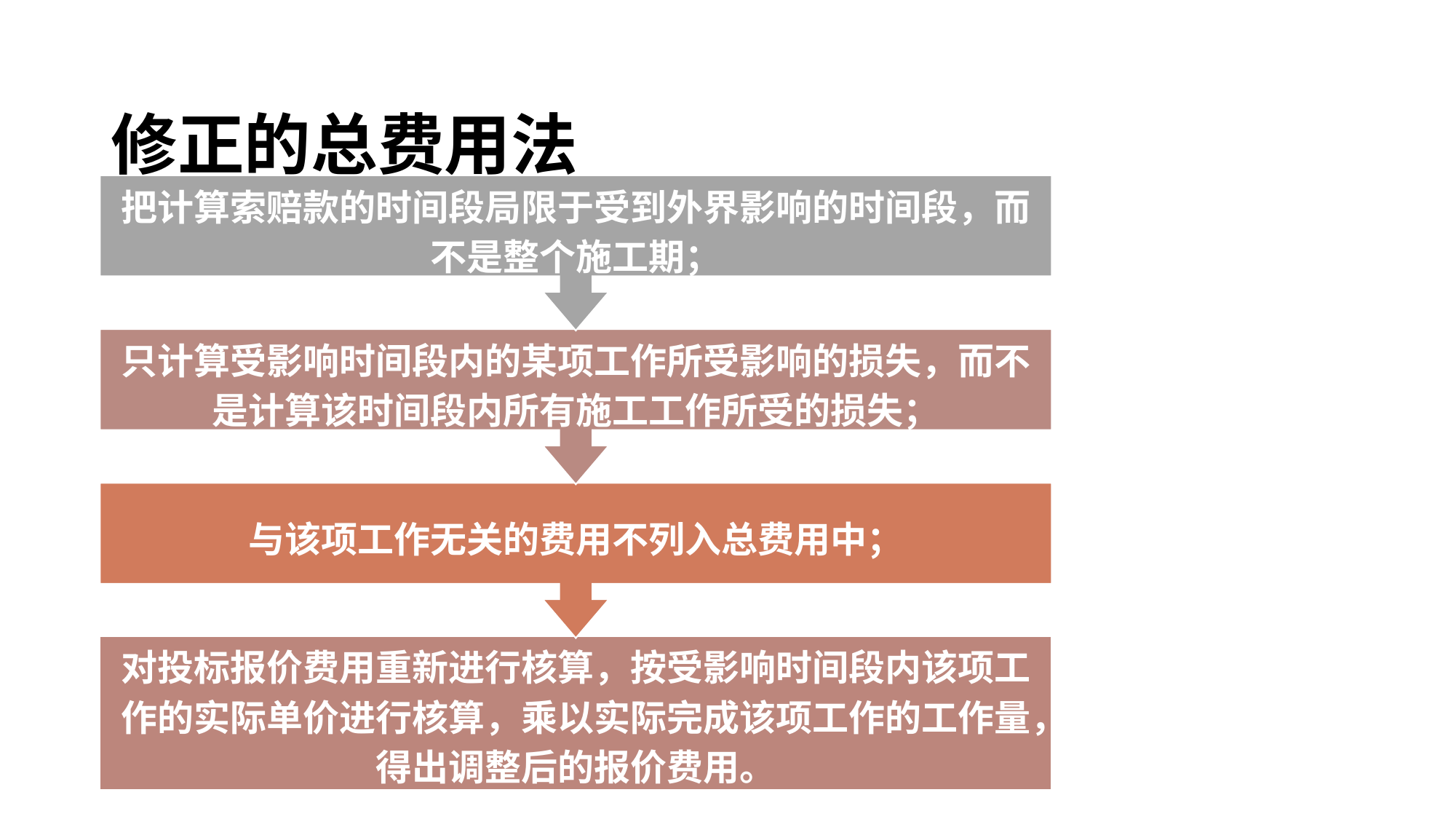

# 修正的总费用法
把计算索赔款的时间段局限于受到外界影响的时间段，而不是整个施工期；
只计算受影响时间段内的某项工作所受影响的损失，而不是计算该时间段内所有施工工作所受的损失；
与该项工作无关的费用不列入总费用中；
对投标报价费用重新进行核算，按受影响时间段内该项工作的实际单价进行核算，乘以实际完成该项工作的工作量，得出调整后的报价费用。